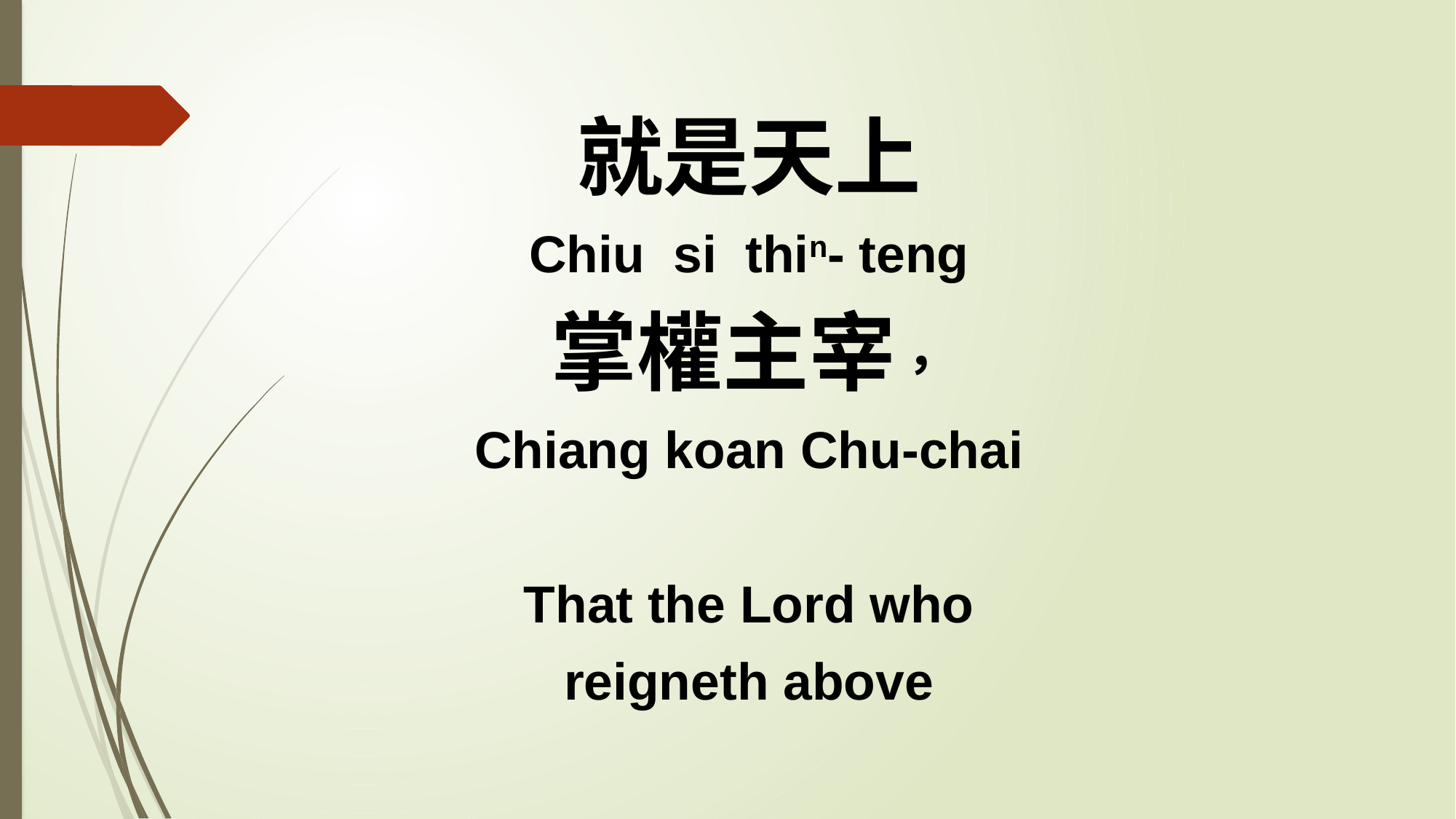

就是天上
Chiu  si  thin- teng
掌權主宰，
Chiang koan Chu-chai

That the Lord who
reigneth above